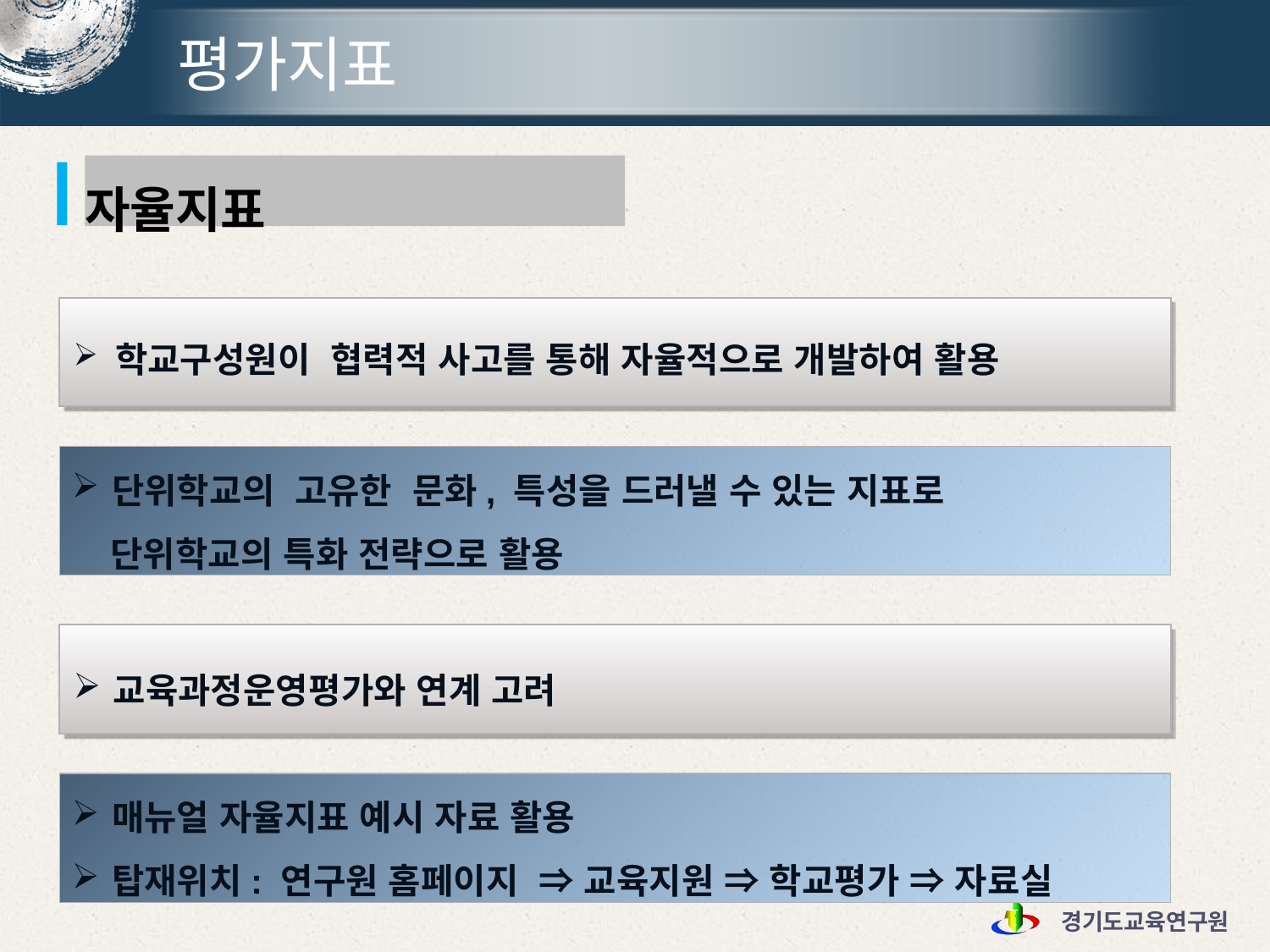

# 평가지표
자율지표

 학교구성원이  협력적 사고를 통해 자율적으로 개발하여 활용
단위학교의  고유한  문화, 특성을 드러낼 수 있는 지표로
   단위학교의 특화 전략으로 활용

교육과정운영평가와 연계 고려
매뉴얼 자율지표 예시 자료 활용
탑재위치: 연구원 홈페이지  ⇒ 교육지원 ⇒ 학교평가 ⇒ 자료실